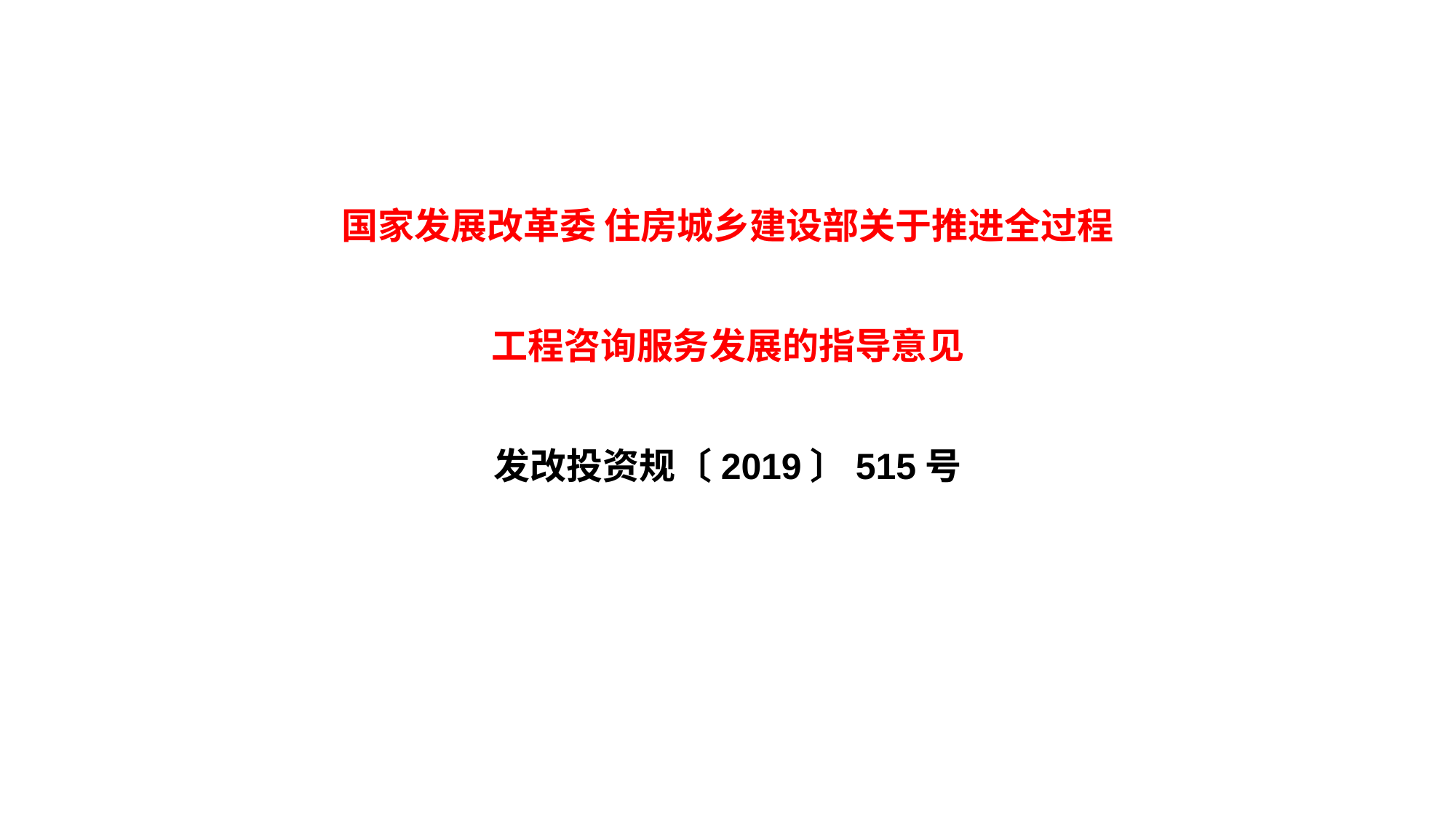

国家发展改革委 住房城乡建设部关于推进全过程
工程咨询服务发展的指导意见
发改投资规〔2019〕515号